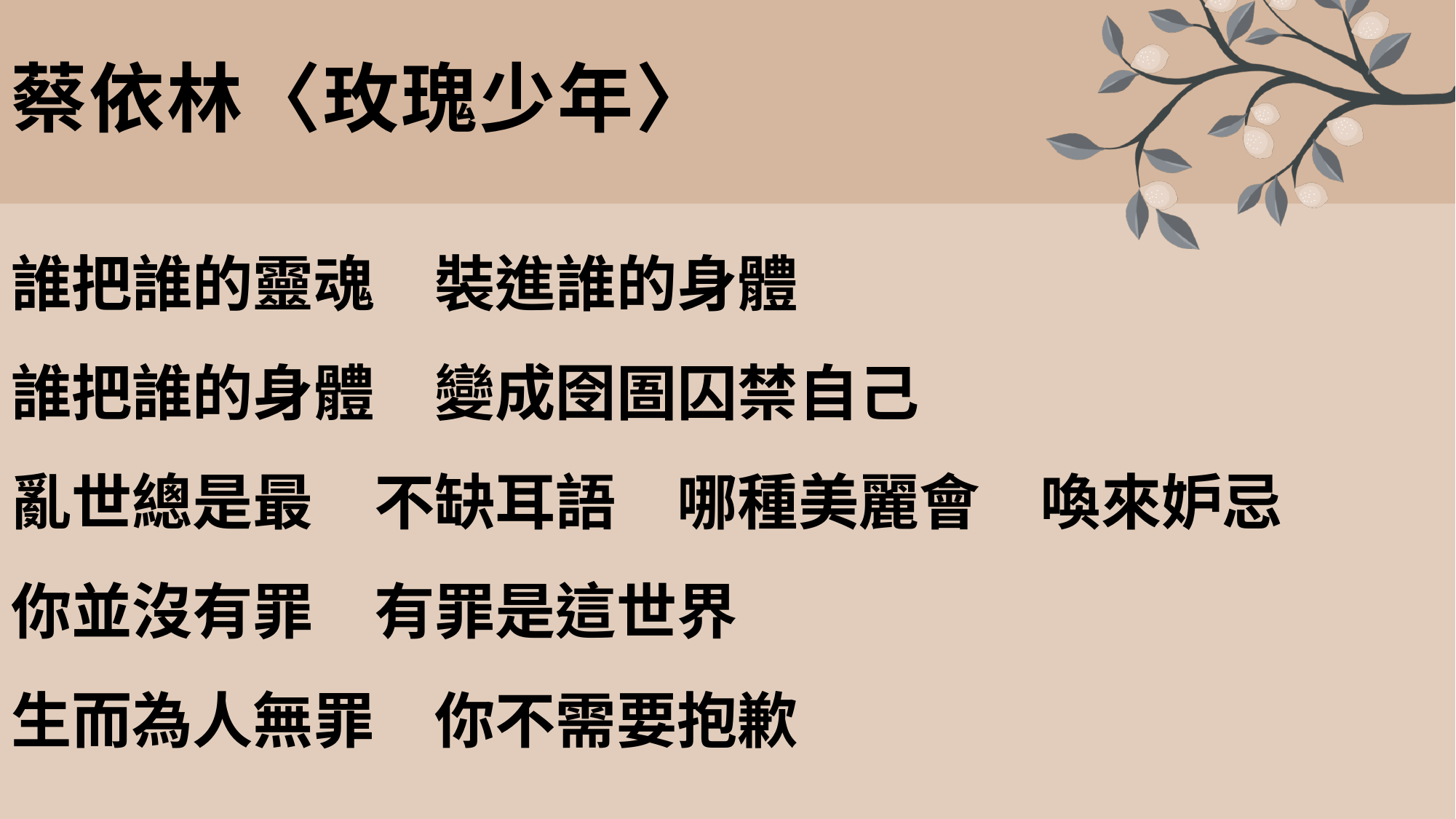

# 蔡依林〈玫瑰少年〉
誰把誰的靈魂　裝進誰的身體
誰把誰的身體　變成囹圄囚禁自己
亂世總是最　不缺耳語　哪種美麗會　喚來妒忌
你並沒有罪　有罪是這世界
生而為人無罪　你不需要抱歉